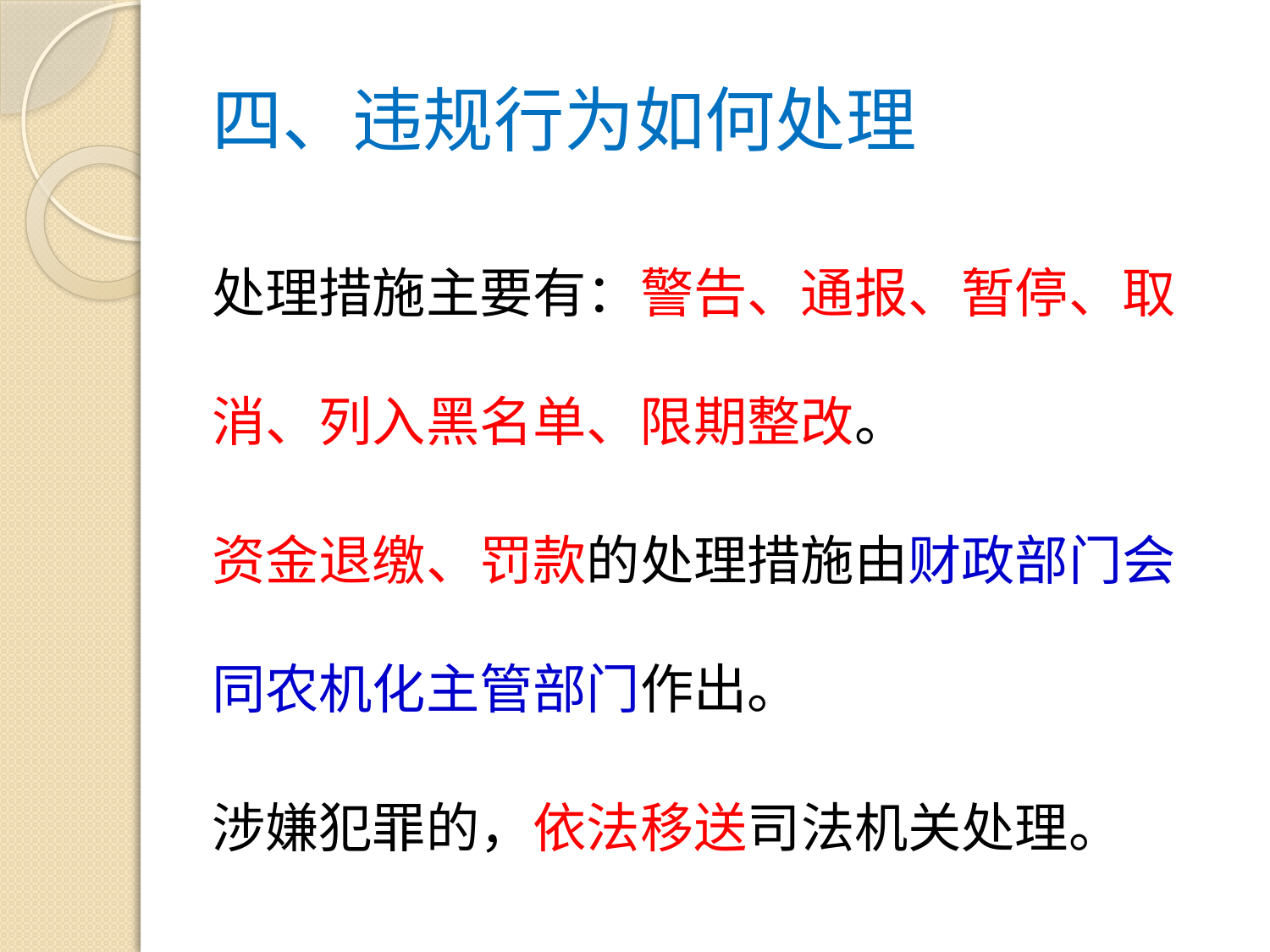

# 四、违规行为如何处理
处理措施主要有：警告、通报、暂停、取消、列入黑名单、限期整改。
资金退缴、罚款的处理措施由财政部门会同农机化主管部门作出。
涉嫌犯罪的，依法移送司法机关处理。